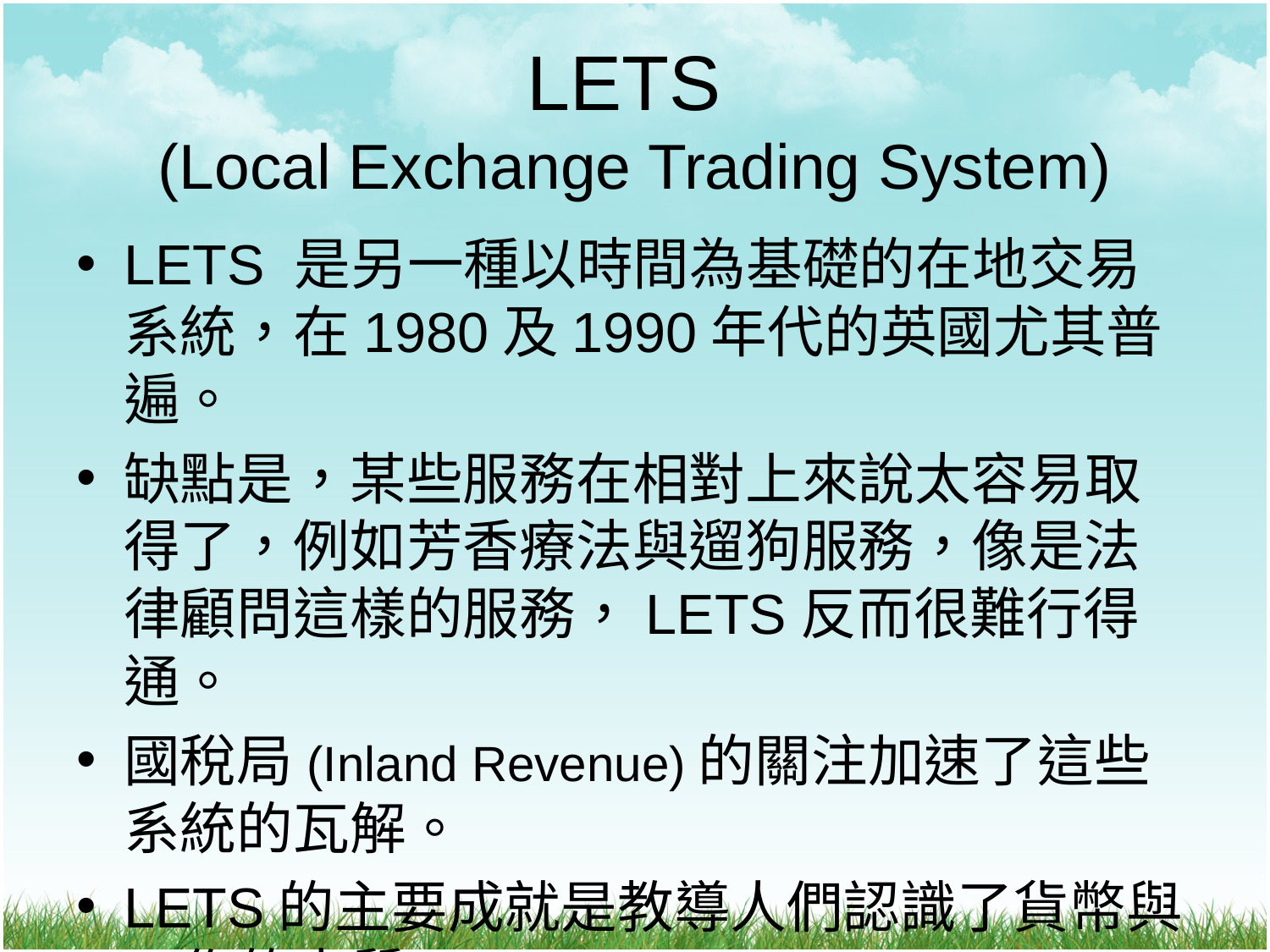

# LETS (Local Exchange Trading System)
LETS 是另一種以時間為基礎的在地交易系統，在1980及1990年代的英國尤其普遍。
缺點是，某些服務在相對上來說太容易取得了，例如芳香療法與遛狗服務，像是法律顧問這樣的服務，LETS反而很難行得通。
國稅局(Inland Revenue)的關注加速了這些系統的瓦解。
LETS的主要成就是教導人們認識了貨幣與工作的本質。